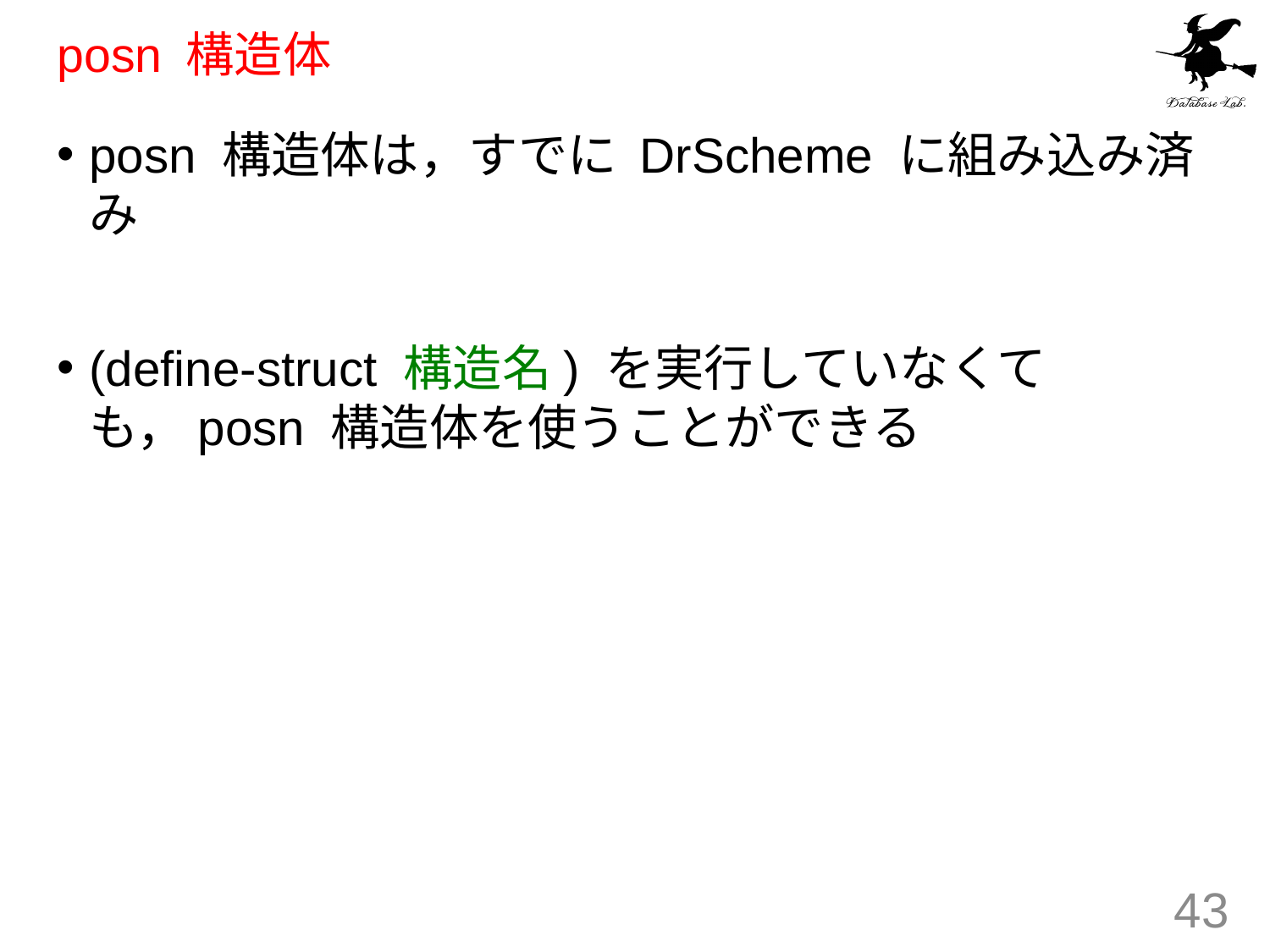

# posn 構造体
posn 構造体は，すでに DrScheme に組み込み済み

(define-struct 構造名) を実行していなくても，posn 構造体を使うことができる
43